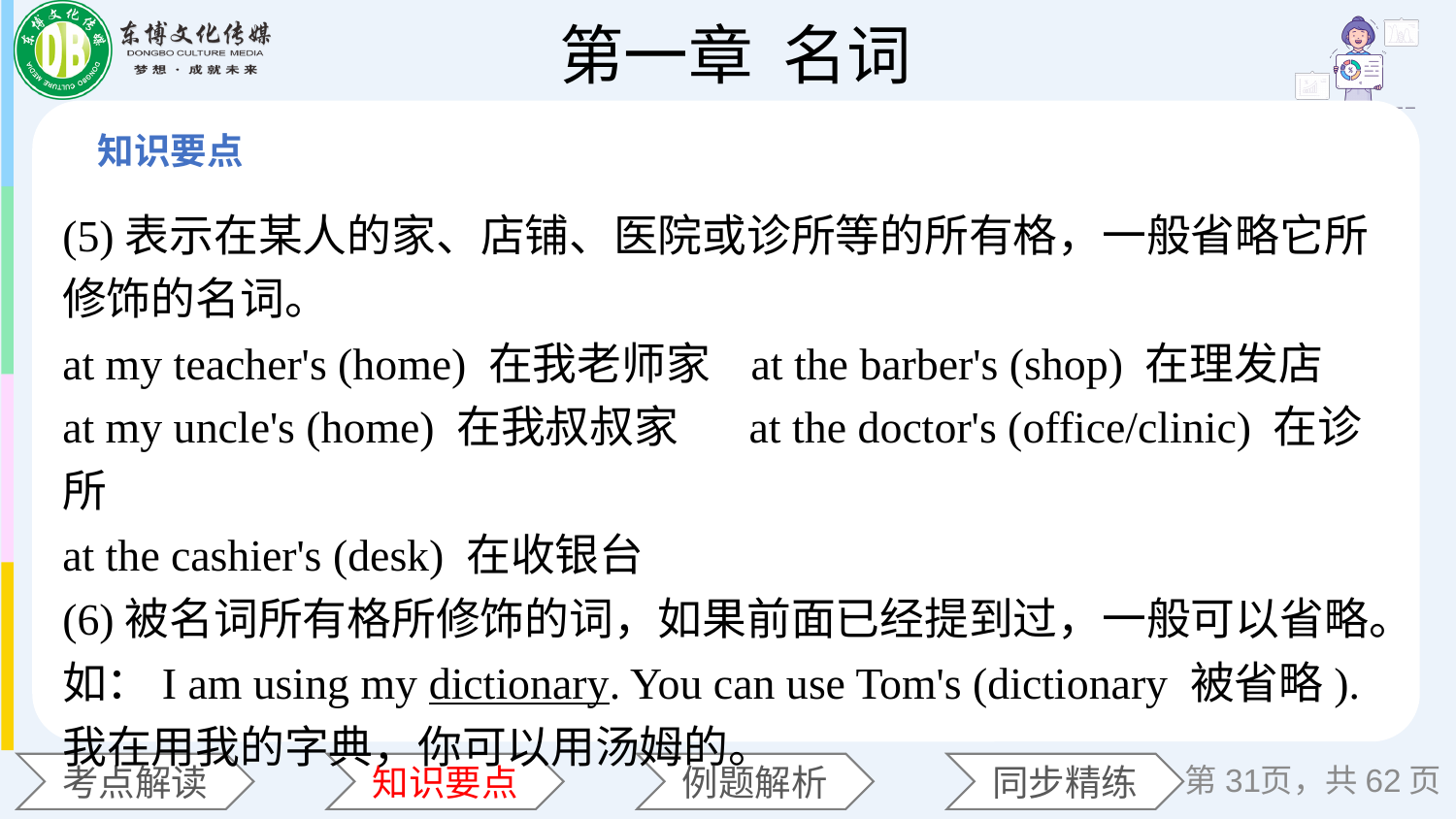

(5)表示在某人的家、店铺、医院或诊所等的所有格，一般省略它所修饰的名词。
at my teacher's (home) 在我老师家   at the barber's (shop) 在理发店
at my uncle's (home) 在我叔叔家      at the doctor's (office/clinic) 在诊所
at the cashier's (desk) 在收银台
(6)被名词所有格所修饰的词，如果前面已经提到过，一般可以省略。
如：I am using my dictionary. You can use Tom's (dictionary 被省略).
我在用我的字典，你可以用汤姆的。
第31页，共62页